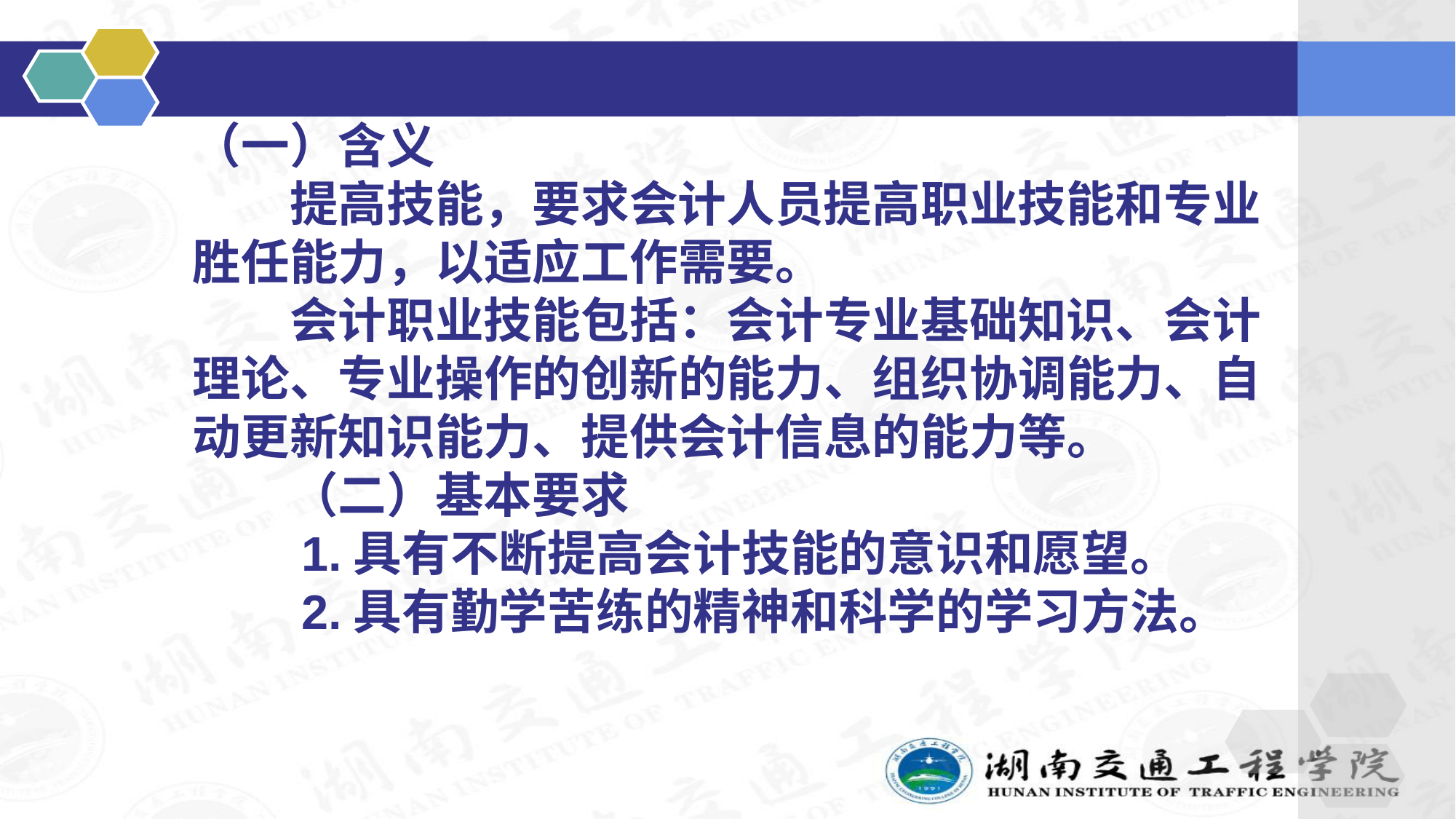

（一）含义
　　提高技能，要求会计人员提高职业技能和专业胜任能力，以适应工作需要。
　　会计职业技能包括：会计专业基础知识、会计理论、专业操作的创新的能力、组织协调能力、自动更新知识能力、提供会计信息的能力等。
　　（二）基本要求
　　1.具有不断提高会计技能的意识和愿望。
　　2.具有勤学苦练的精神和科学的学习方法。